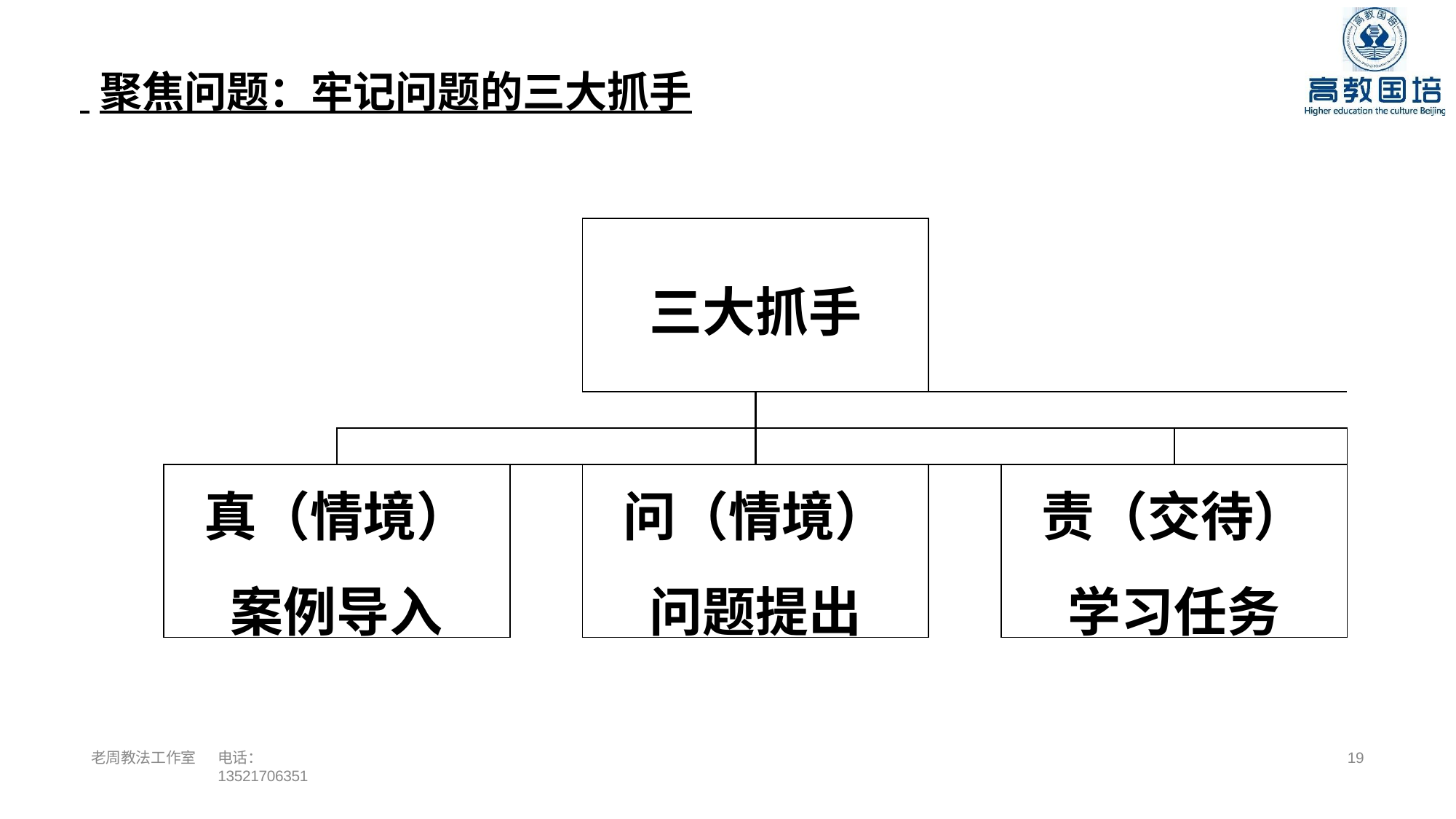

# 聚焦问题：牢记问题的三大抓手
|  |  |  | 三大抓手 |  |  |  |  |
| --- | --- | --- | --- | --- | --- | --- | --- |
|  |  |  |  |  |  |  |  |
|  |  |  |  |  |  |  |  |
| 真（情境） 案例导入 |  |  | 问（情境） 问题提出 |  |  | 责（交待） 学习任务 |  |
老周教法工作室
电话：13521706351
19